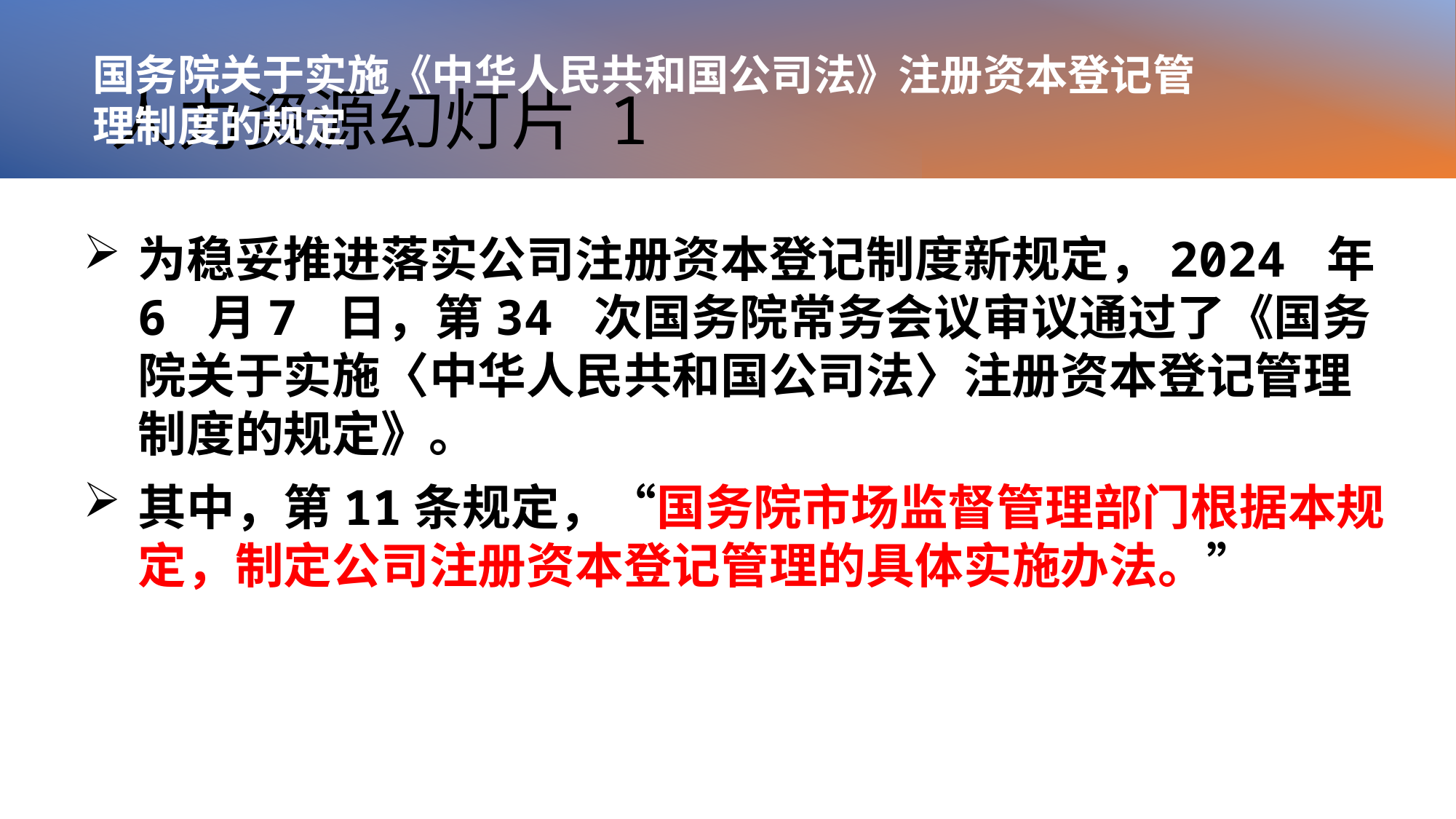

国务院关于实施《中华人民共和国公司法》注册资本登记管理制度的规定
# 人力资源幻灯片 1
为稳妥推进落实公司注册资本登记制度新规定，2024 年6 月7 日，第34 次国务院常务会议审议通过了《国务院关于实施〈中华人民共和国公司法〉注册资本登记管理制度的规定》。
其中，第11条规定，“国务院市场监督管理部门根据本规定，制定公司注册资本登记管理的具体实施办法。”